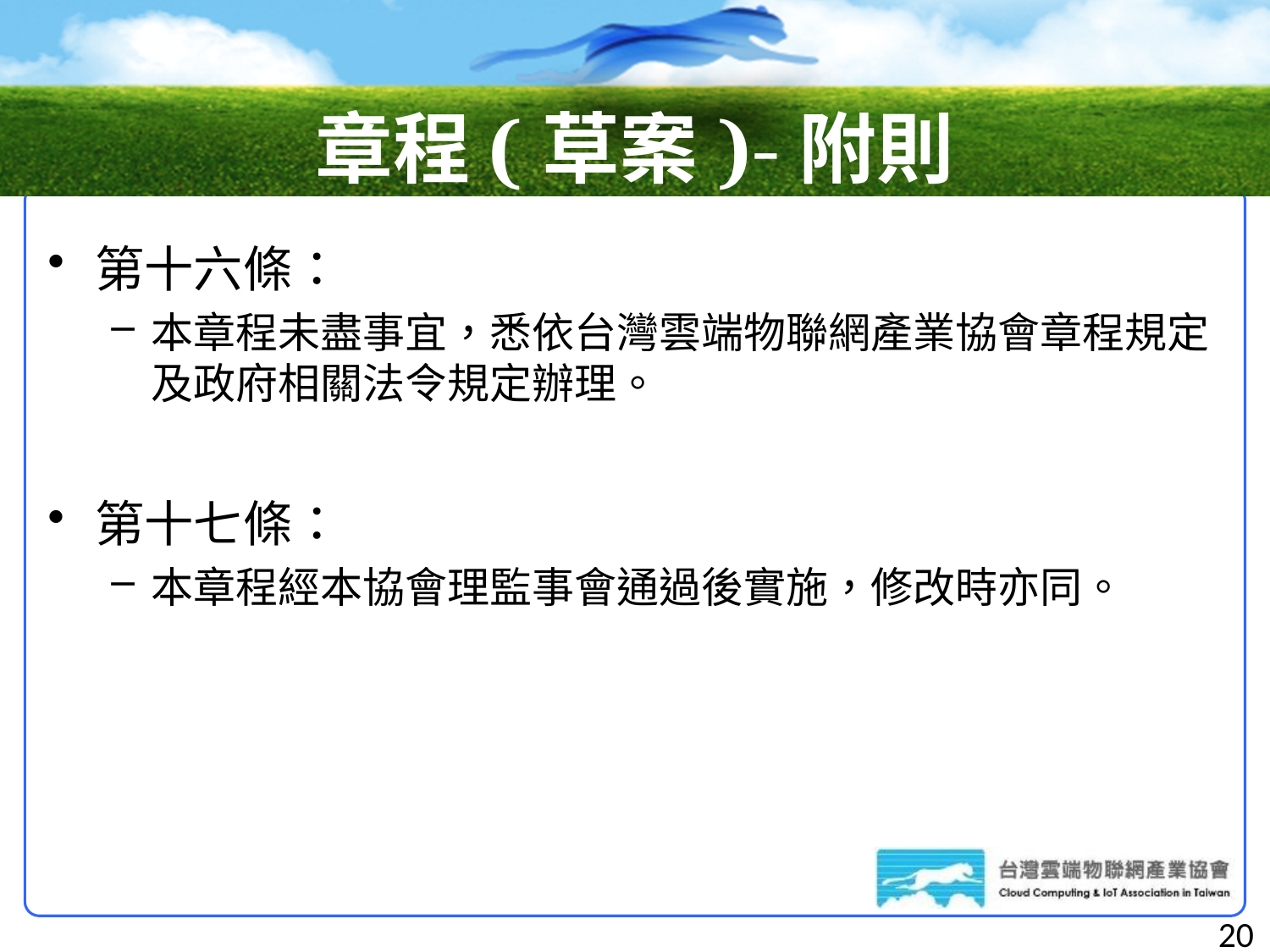

# 章程(草案)-附則
第十六條：
本章程未盡事宜，悉依台灣雲端物聯網產業協會章程規定及政府相關法令規定辦理。

第十七條：
本章程經本協會理監事會通過後實施，修改時亦同。